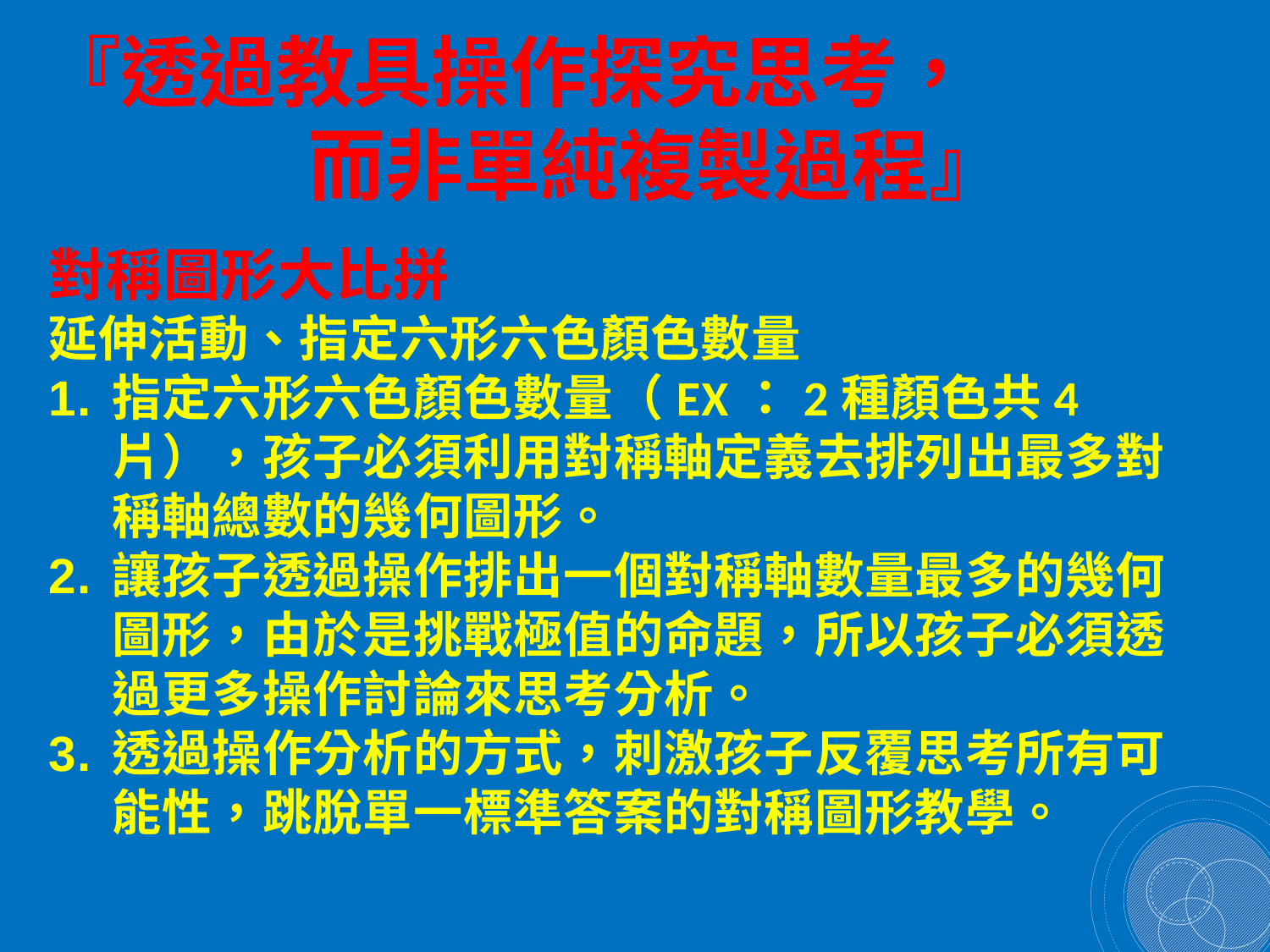

『透過教具操作探究思考，
              而非單純複製過程』

對稱圖形大比拼
延伸活動、指定六形六色顏色數量
指定六形六色顏色數量（EX：2種顏色共4片），孩子必須利用對稱軸定義去排列出最多對稱軸總數的幾何圖形。
讓孩子透過操作排出一個對稱軸數量最多的幾何圖形，由於是挑戰極值的命題，所以孩子必須透過更多操作討論來思考分析。
透過操作分析的方式，刺激孩子反覆思考所有可能性，跳脫單一標準答案的對稱圖形教學。